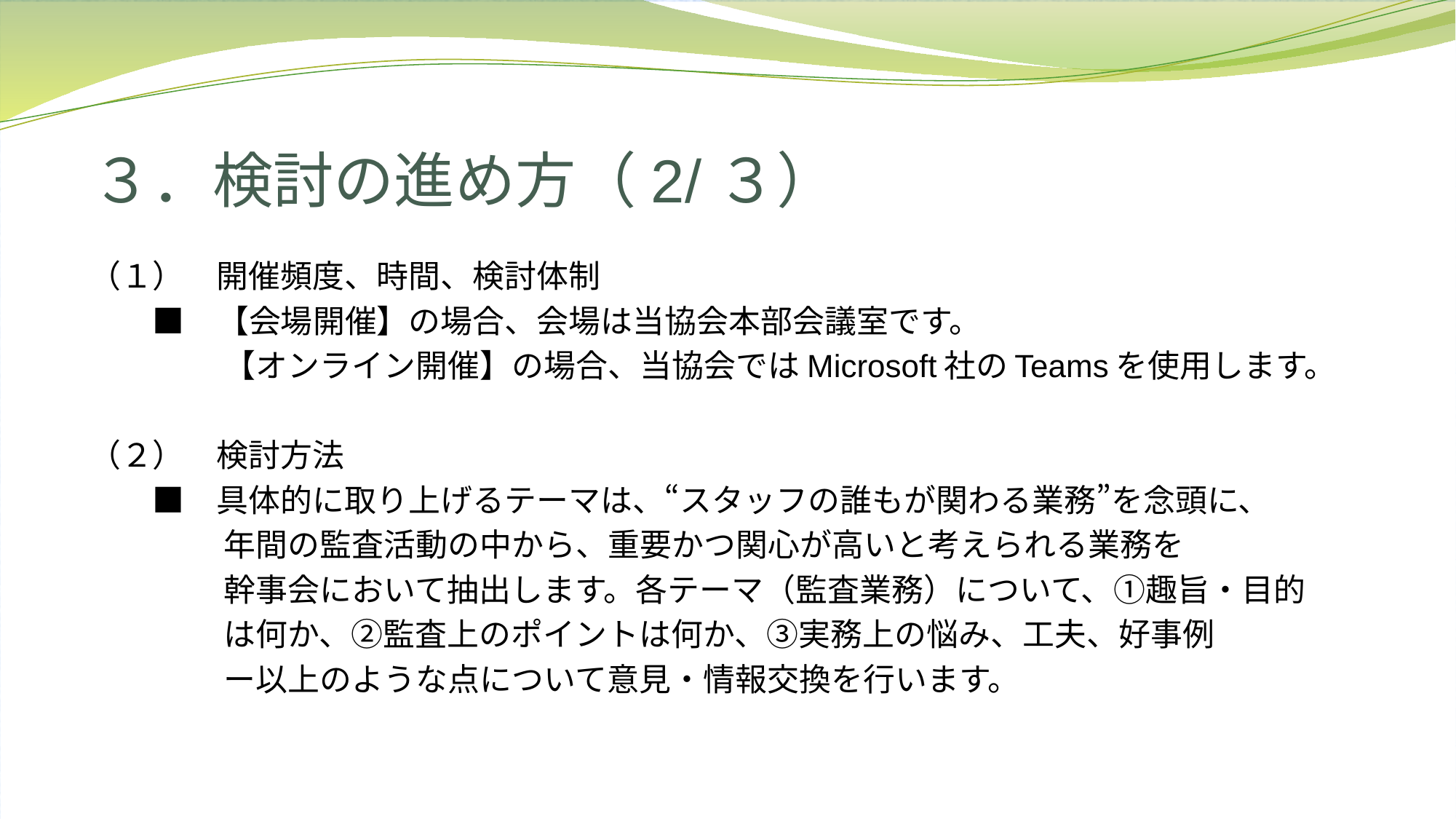

# ３．検討の進め方（2/３）
（１）　開催頻度、時間、検討体制
　　■　【会場開催】の場合、会場は当協会本部会議室です。
　　　　 【オンライン開催】の場合、当協会ではMicrosoft社のTeamsを使用します。

（２）　検討方法
　　■　具体的に取り上げるテーマは、“スタッフの誰もが関わる業務”を念頭に、
　　　　 年間の監査活動の中から、重要かつ関心が高いと考えられる業務を
　　　　 幹事会において抽出します。各テーマ（監査業務）について、①趣旨・目的
　　　　 は何か、②監査上のポイントは何か、③実務上の悩み、工夫、好事例
　　　　 ー以上のような点について意見・情報交換を行います。